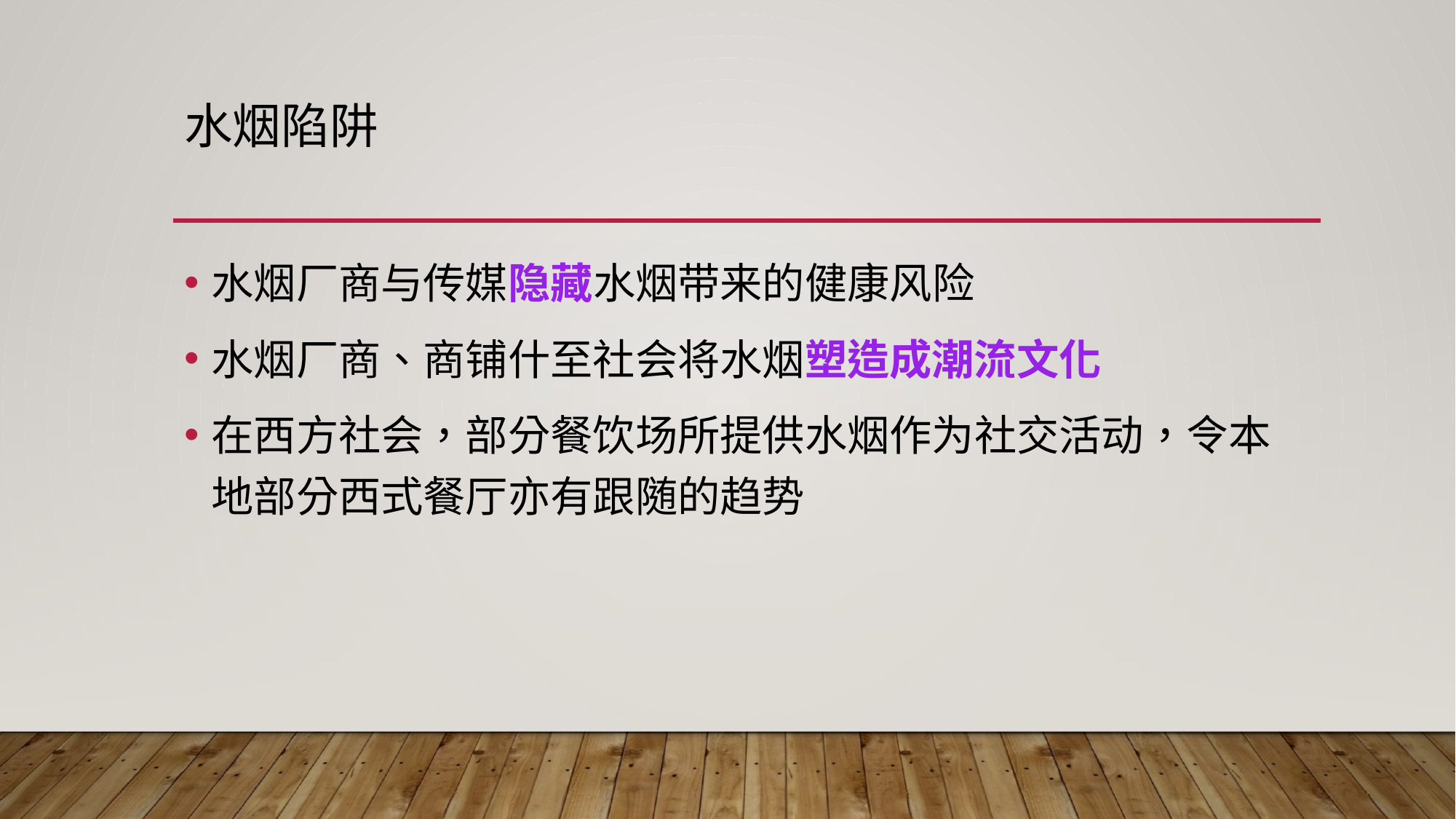

# 水烟陷阱
水烟厂商与传媒隐藏水烟带来的健康风险
水烟厂商、商铺什至社会将水烟塑造成潮流文化
在西方社会，部分餐饮场所提供水烟作为社交活动，令本地部分西式餐厅亦有跟随的趋势